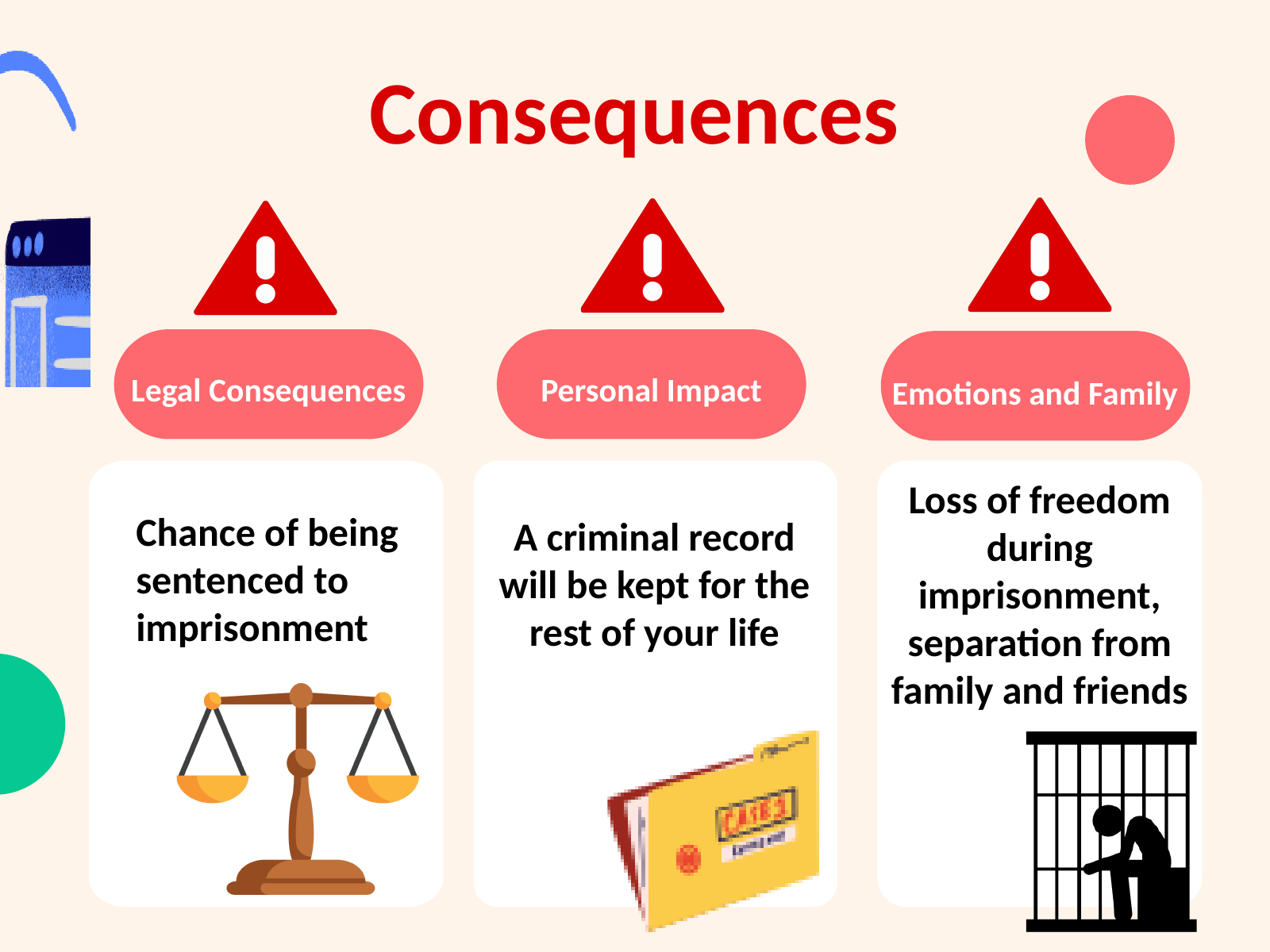

Consequences

Emotions and Family

Legal Consequences

Personal Impact

羞恥。

Loss of freedom during imprisonment, separation from family and friends
Chance of being sentenced to imprisonment
A criminal record will be kept for the rest of your life